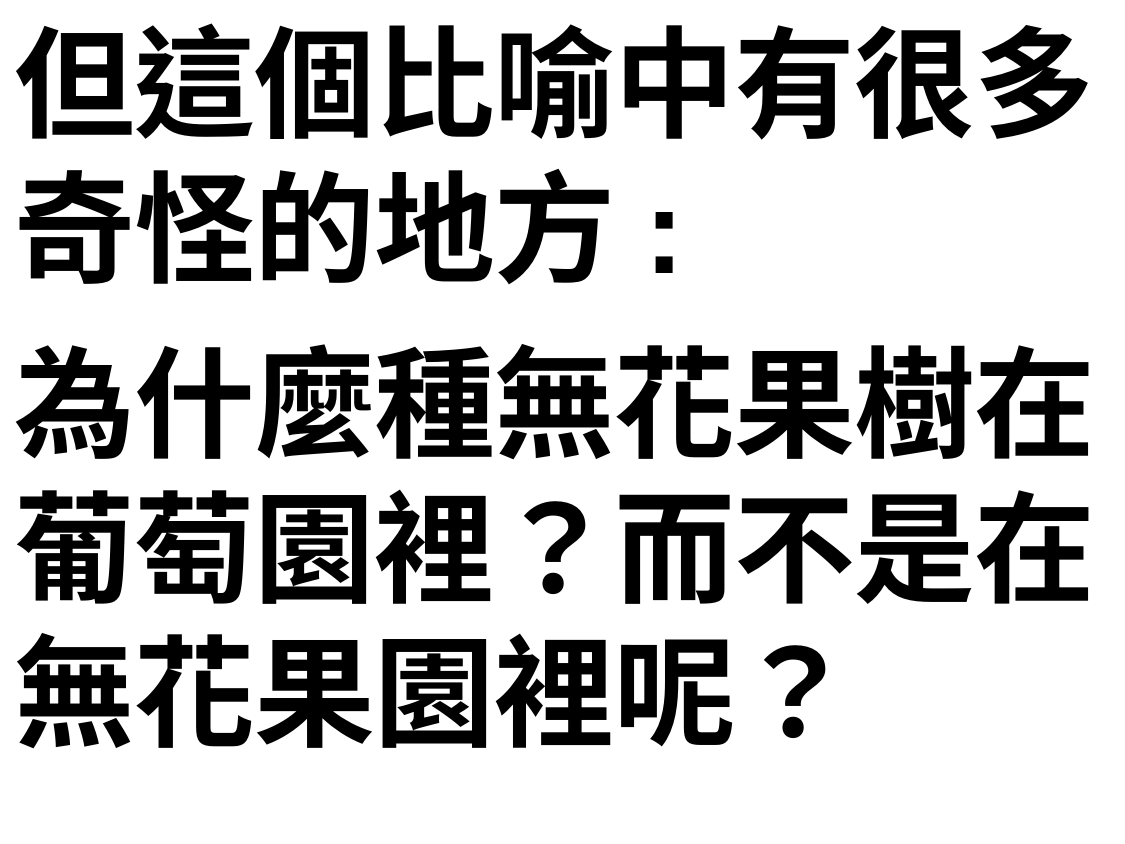

但這個比喻中有很多奇怪的地方:

為什麼種無花果樹在葡萄園裡？而不是在無花果園裡呢？